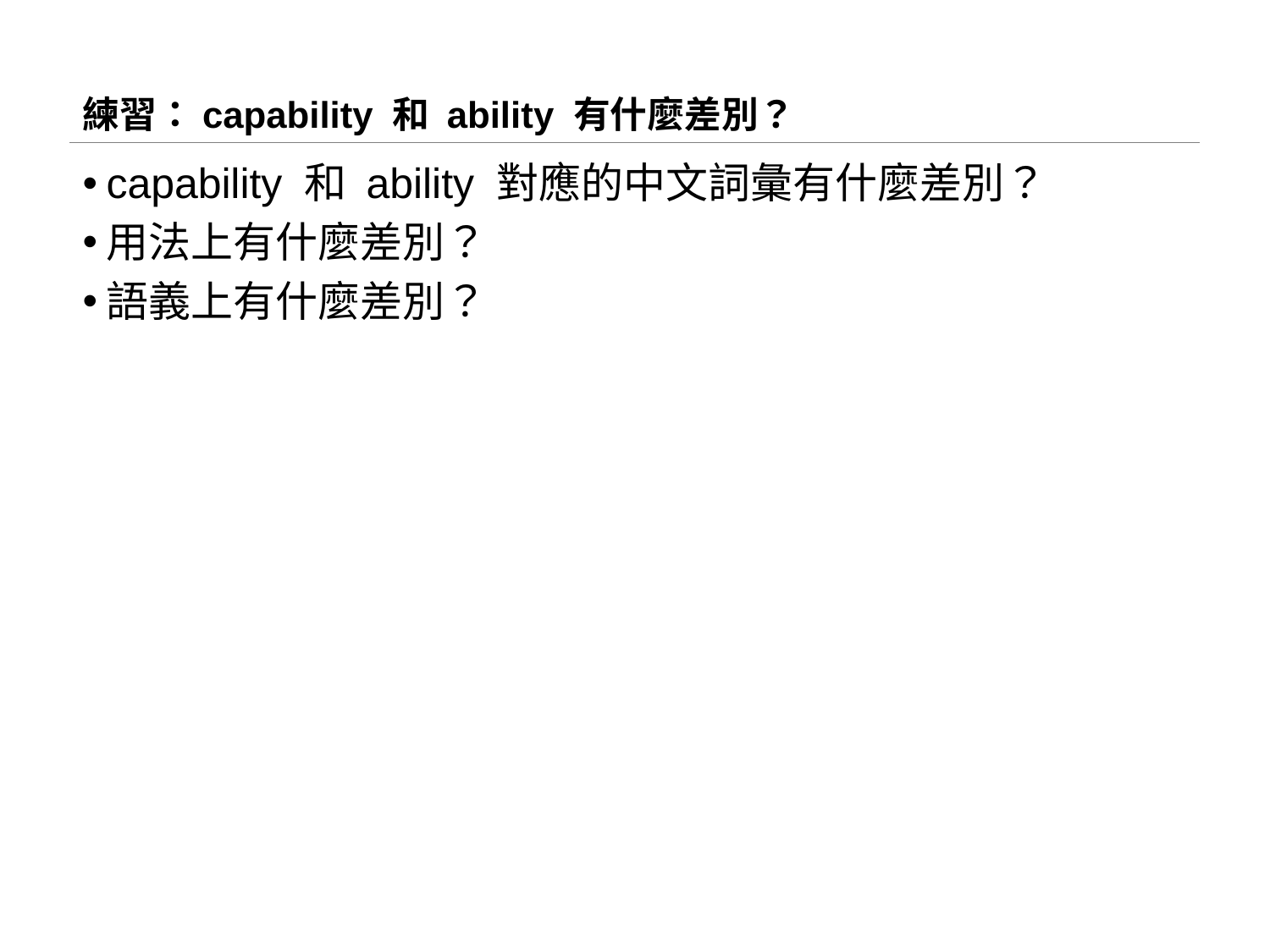

# 練習：capability 和 ability 有什麼差別？
capability 和 ability 對應的中文詞彙有什麼差別？
用法上有什麼差別？
語義上有什麼差別？